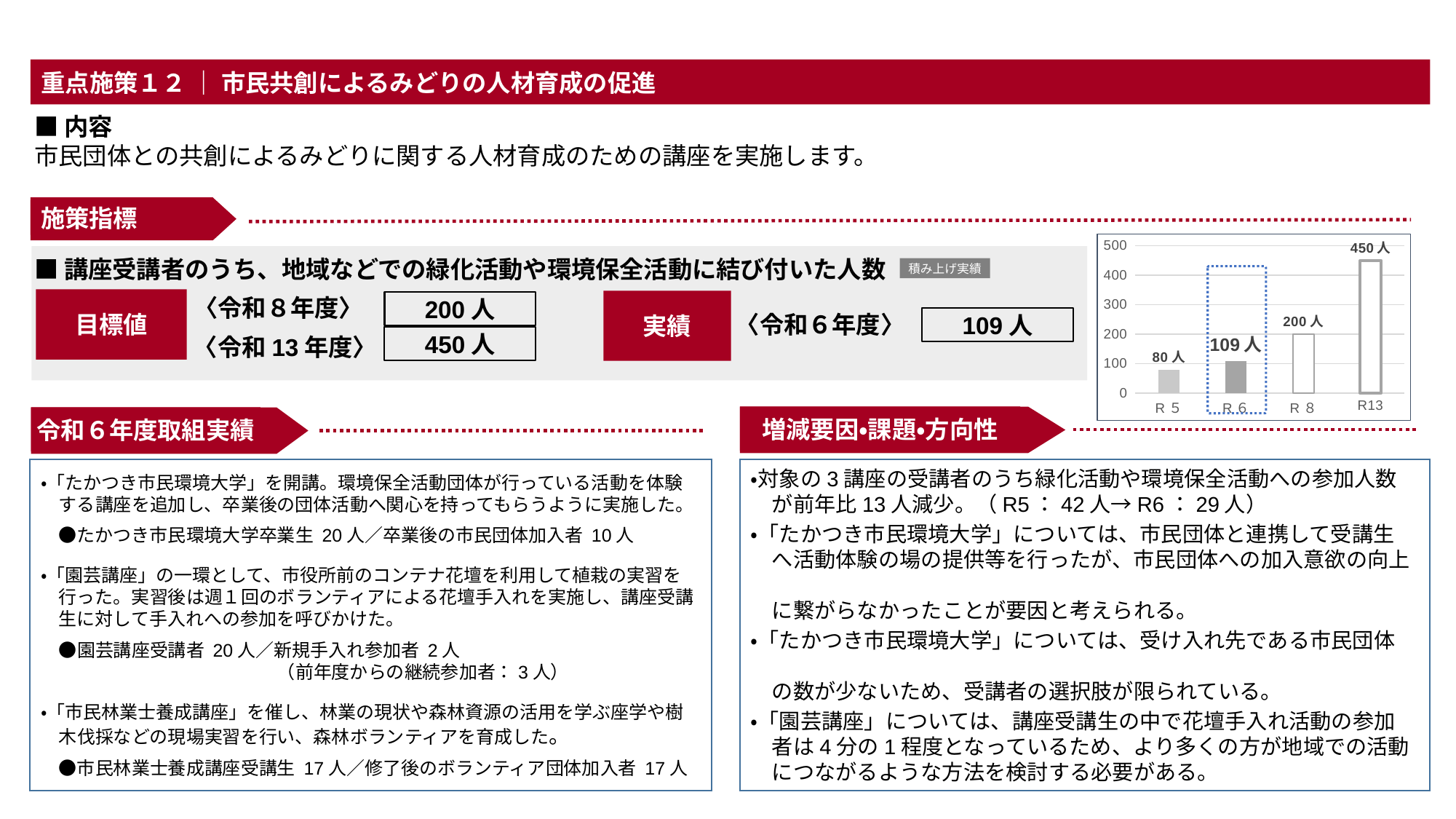

重点施策１２ ｜ 市民共創によるみどりの人材育成の促進
■内容
市民団体との共創によるみどりに関する人材育成のための講座を実施します。

■講座受講者のうち、地域などでの緑化活動や環境保全活動に結び付いた人数
目標値
〈令和８年度〉
実績

200人
〈令和６年度〉
109人
450人
〈令和13年度〉
令和６年度取組実績
・対象の3講座の受講者のうち緑化活動や環境保全活動への参加人数
　が前年比13人減少。（R5：42人→R6：29人）
・「たかつき市民環境大学」については、市民団体と連携して受講生
　へ活動体験の場の提供等を行ったが、市民団体への加入意欲の向上
　に繋がらなかったことが要因と考えられる。
・「たかつき市民環境大学」については、受け入れ先である市民団体
　の数が少ないため、受講者の選択肢が限られている。
・「園芸講座」については、講座受講生の中で花壇手入れ活動の参加
　者は4分の1程度となっているため、より多くの方が地域での活動
　につながるような方法を検討する必要がある。
・「たかつき市民環境大学」を開講。環境保全活動団体が行っている活動を体験
　する講座を追加し、卒業後の団体活動へ関心を持ってもらうように実施した。
　●たかつき市民環境大学卒業生 20人／卒業後の市民団体加入者 10人
・「園芸講座」の一環として、市役所前のコンテナ花壇を利用して植栽の実習を
　行った。実習後は週１回のボランティアによる花壇手入れを実施し、講座受講
　生に対して手入れへの参加を呼びかけた。
　●園芸講座受講者 20人／新規手入れ参加者 2人
　　　　　　　　　　　　　（前年度からの継続参加者：3人）
・「市民林業士養成講座」を催し、林業の現状や森林資源の活用を学ぶ座学や樹
　木伐採などの現場実習を行い、森林ボランティアを育成した。
　●市民林業士養成講座受講生 17人／修了後のボランティア団体加入者 17人
積み上げ実績

施策指標

### Chart

| Category | 系列 1 |
|---|---|
| R５ | 80.0 |
| R６ | 109.0 |
| R８ | 200.0 |
| R13 | 450.0 |

増減要因・課題・方向性